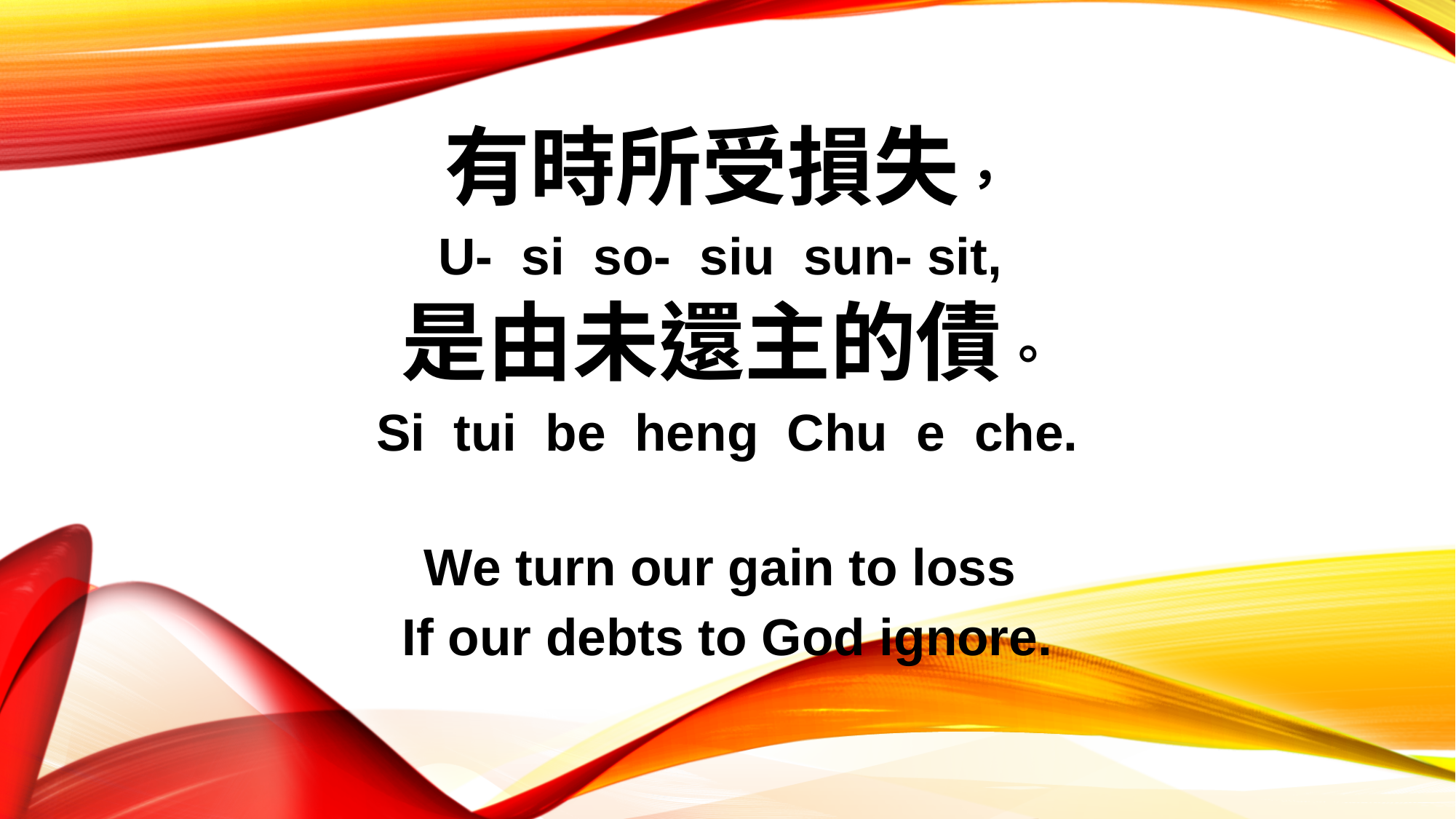

有時所受損失，
U-  si  so-  siu  sun- sit,
是由未還主的債。
Si  tui  be  heng  Chu  e  che.

We turn our gain to loss
If our debts to God ignore.